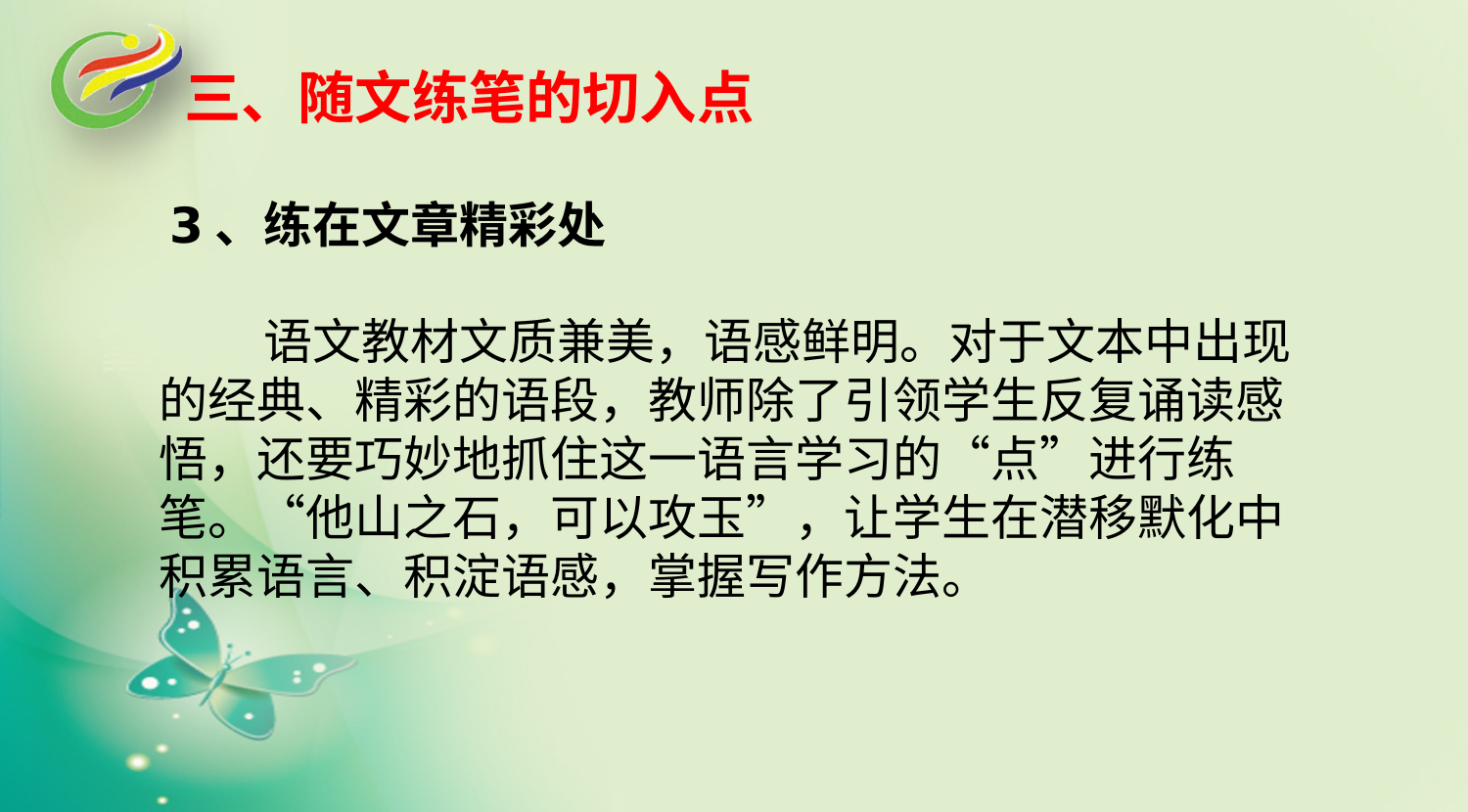

三、随文练笔的切入点
 3、练在文章精彩处
    语文教材文质兼美，语感鲜明。对于文本中出现的经典、精彩的语段，教师除了引领学生反复诵读感悟，还要巧妙地抓住这一语言学习的“点”进行练笔。“他山之石，可以攻玉”，让学生在潜移默化中积累语言、积淀语感，掌握写作方法。